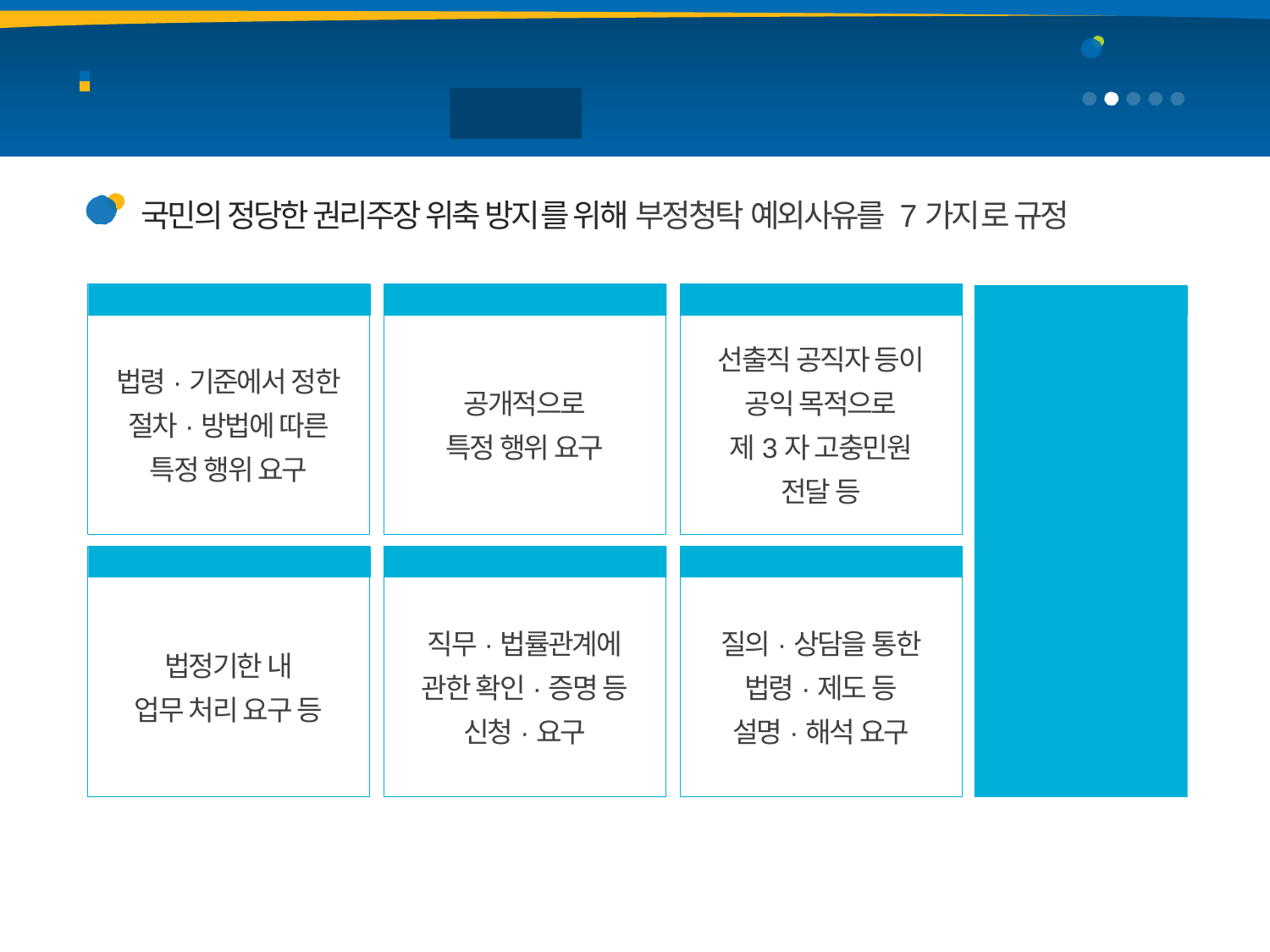

청탁금지법
주요내용

3

부정청탁의 금지
예외사유
국민의 정당한 권리주장 위축 방지를 위해 부정청탁 예외사유를 7가지로 규정

예외적인 경우

법령·기준에서 정한
절차·방법에 따른
특정 행위 요구

공개적으로
특정 행위 요구

선출직 공직자 등이
공익 목적으로
제3자 고충민원
전달 등
1
2
3
기타 사회상규에
위배되지 않는
행위
7
4
5
6

법정기한 내
업무 처리 요구 등

직무·법률관계에
관한 확인·증명 등
신청·요구

질의·상담을 통한
법령·제도 등
설명·해석 요구